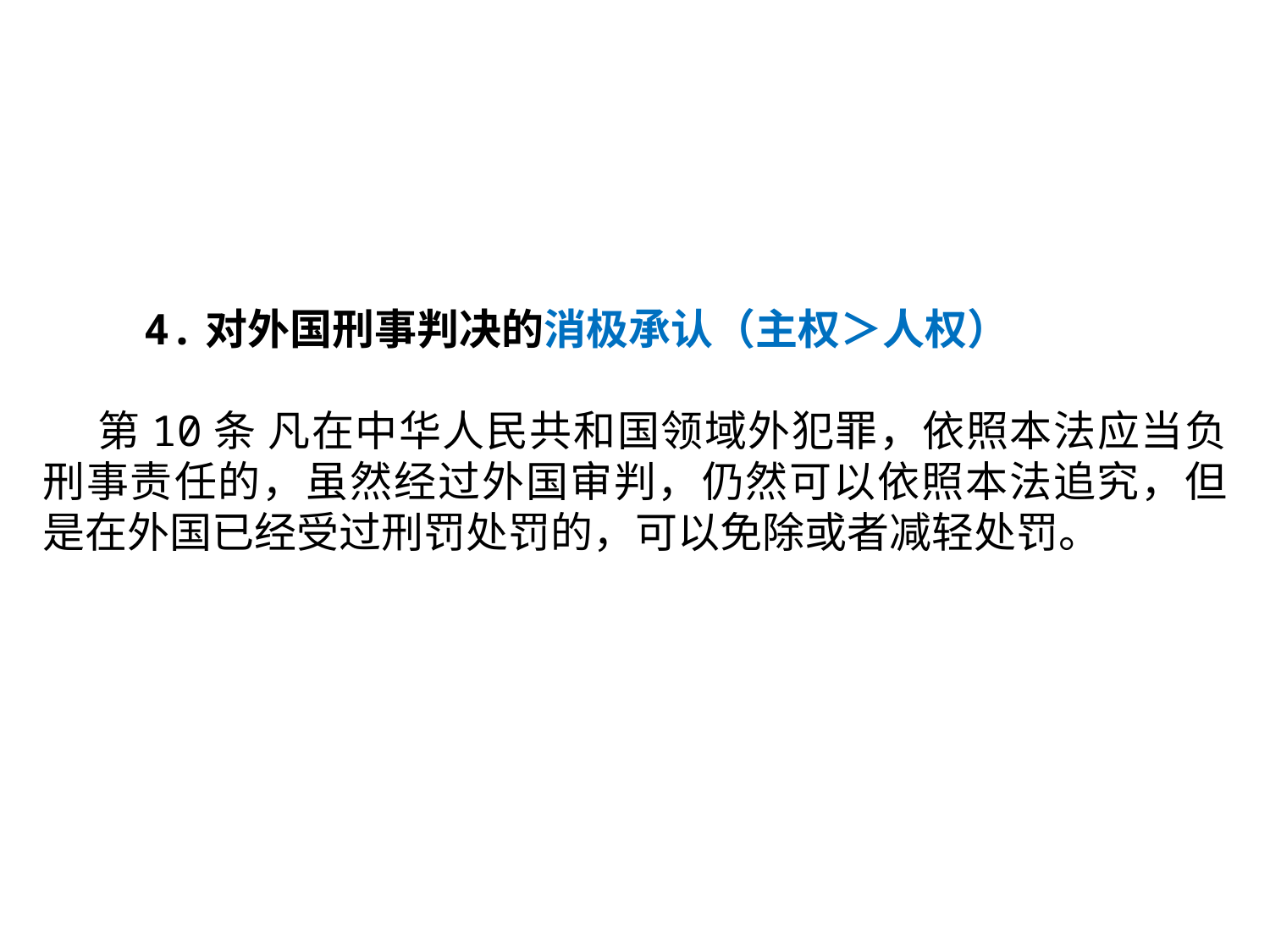

4.对外国刑事判决的消极承认（主权＞人权）

    第10条 凡在中华人民共和国领域外犯罪，依照本法应当负刑事责任的，虽然经过外国审判，仍然可以依照本法追究，但是在外国已经受过刑罚处罚的，可以免除或者减轻处罚。